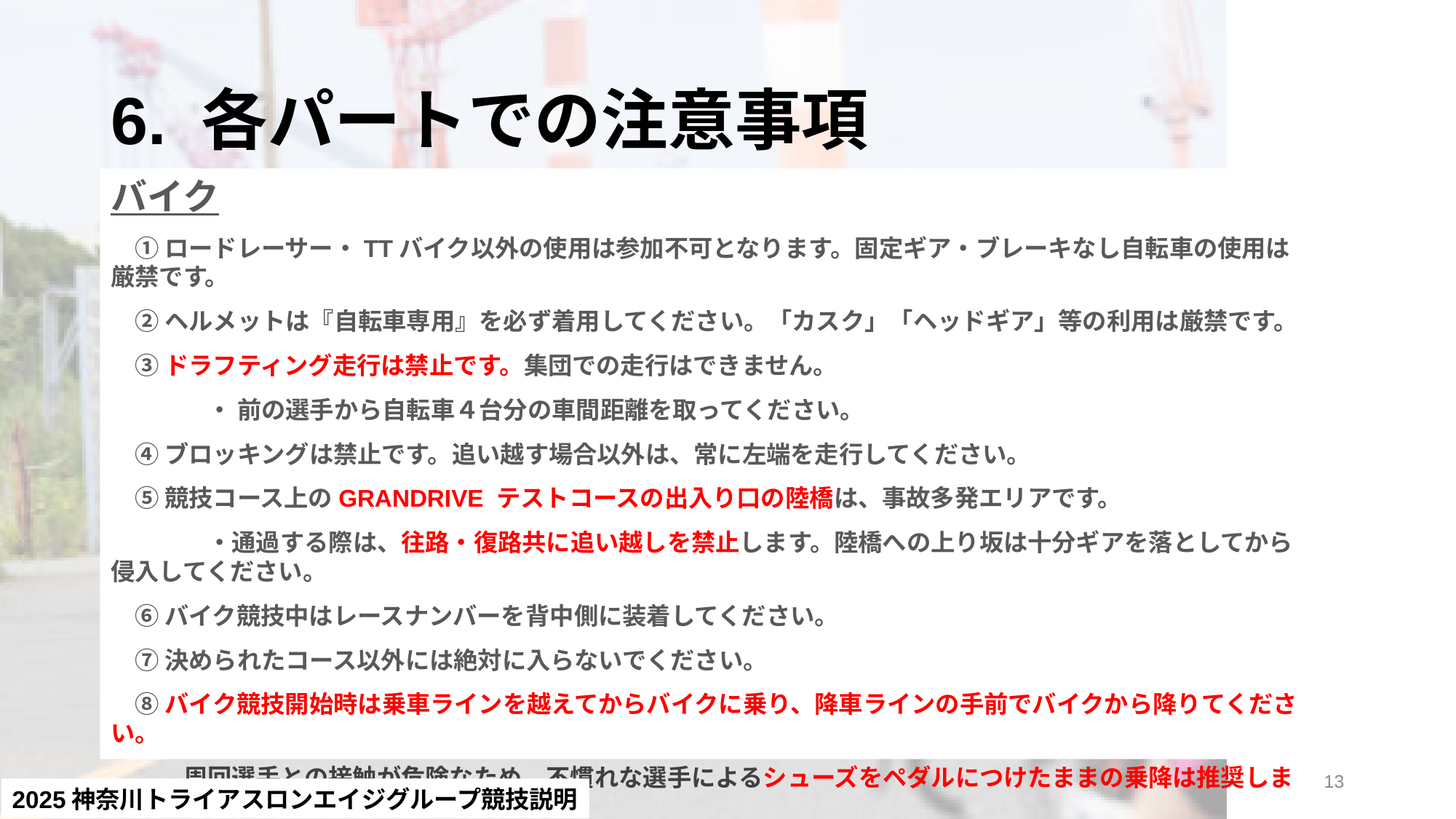

# 6. 各パートでの注意事項
バイク
　① ロードレーサー・TTバイク以外の使用は参加不可となります。固定ギア・ブレーキなし自転車の使用は厳禁です。
　② ヘルメットは『自転車専用』を必ず着用してください。「カスク」「ヘッドギア」等の利用は厳禁です。
　③ ドラフティング走行は禁止です。集団での走行はできません。
　　　　・ 前の選手から自転車４台分の車間距離を取ってください。
　④ ブロッキングは禁止です。追い越す場合以外は、常に左端を走行してください。
　⑤ 競技コース上のGRANDRIVE テストコースの出入り口の陸橋は、事故多発エリアです。
　　　　・通過する際は、往路・復路共に追い越しを禁止します。陸橋への上り坂は十分ギアを落としてから侵入してください。
　⑥ バイク競技中はレースナンバーを背中側に装着してください。
　⑦ 決められたコース以外には絶対に入らないでください。
　⑧ バイク競技開始時は乗車ラインを越えてからバイクに乗り、降車ラインの手前でバイクから降りてください。
　　　周回選手との接触が危険なため、不慣れな選手によるシューズをペダルにつけたままの乗降は推奨しません。
　⑨ バイク試走は実施しません。選手ご自身で事前にコース・周回数を把握してください。
13
2025神奈川トライアスロンエイジグループ競技説明